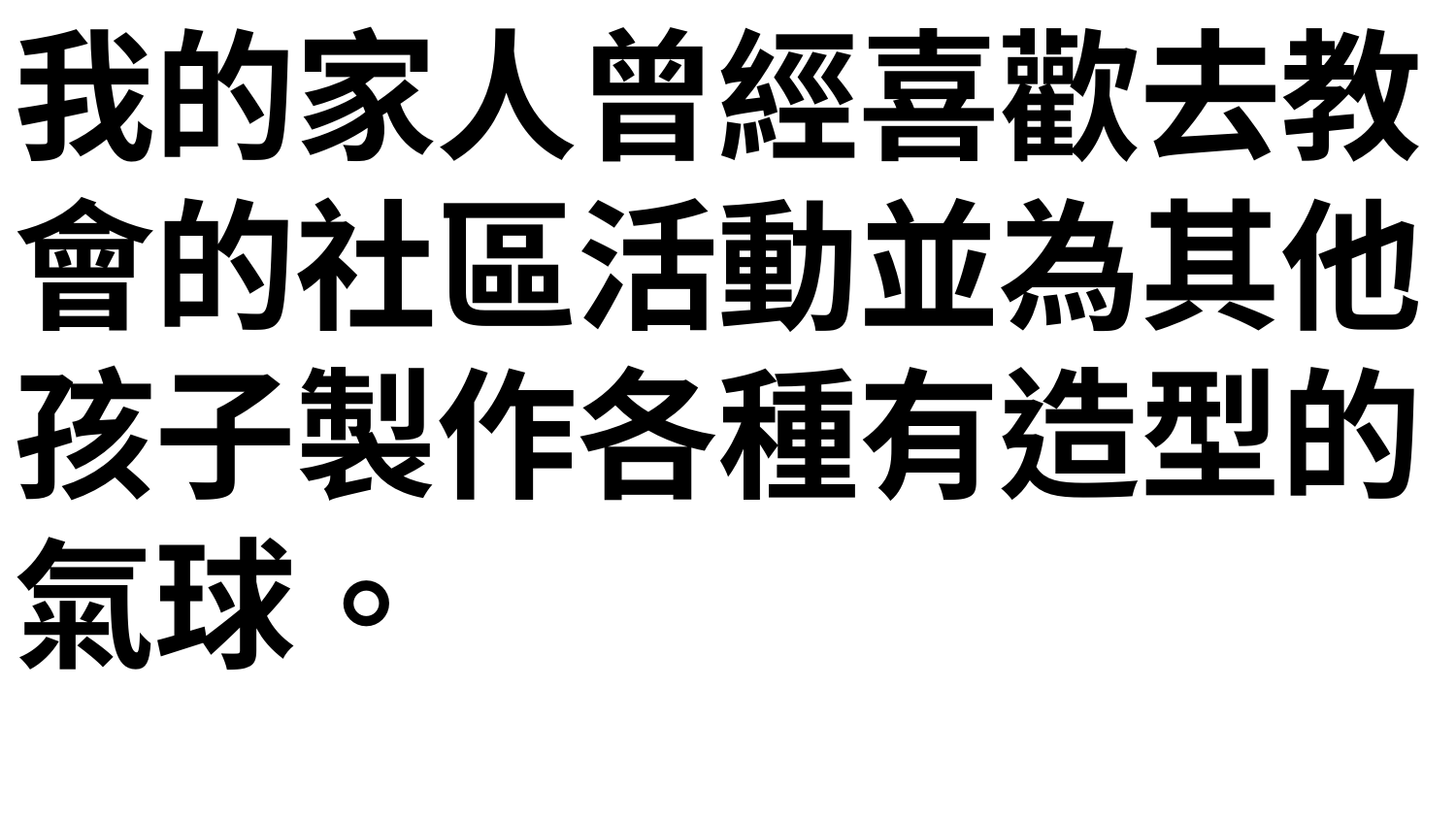

我的家人曾經喜歡去教會的社區活動並為其他孩子製作各種有造型的氣球。